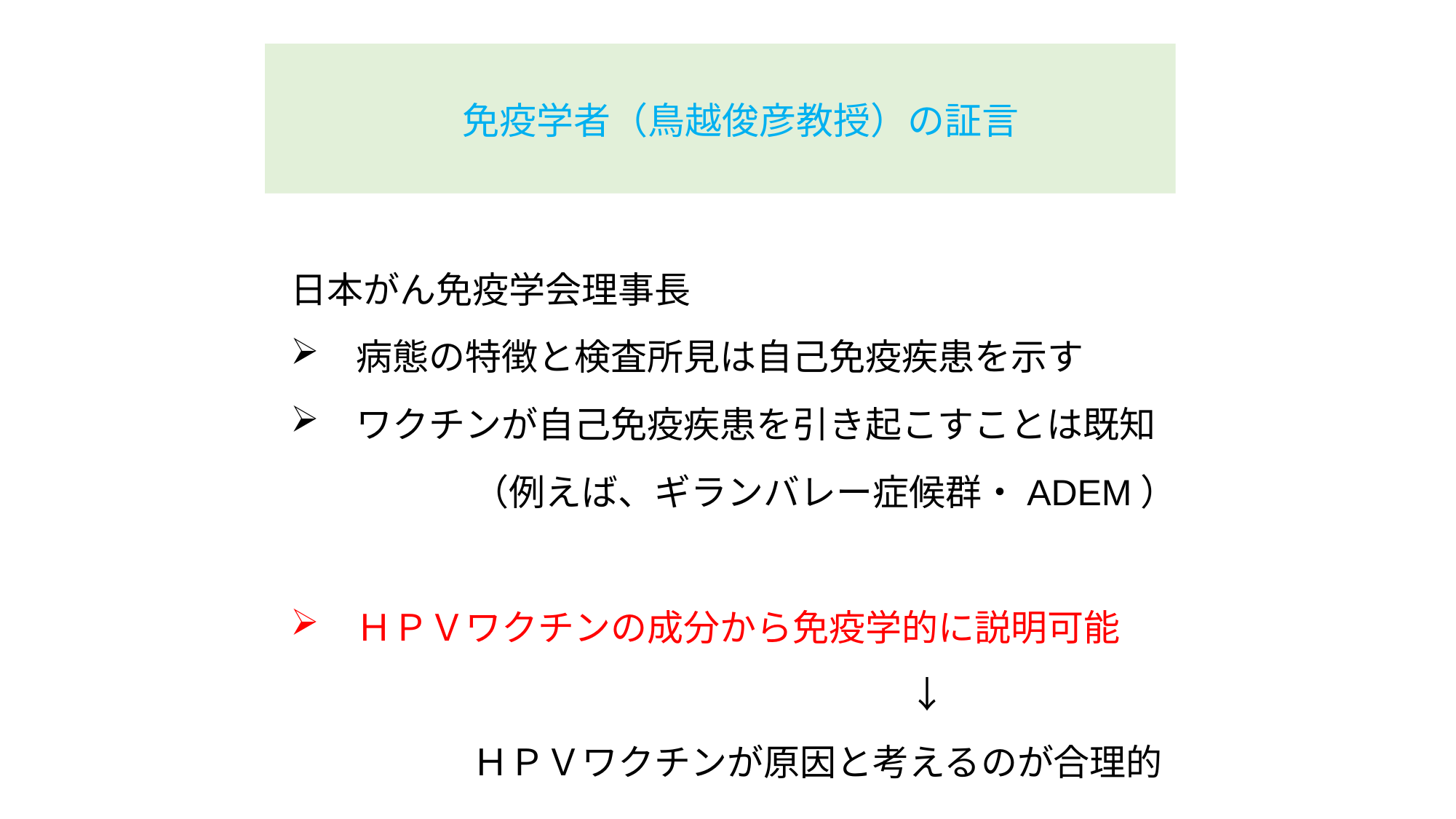

# 免疫学者（鳥越俊彦教授）の証言

日本がん免疫学会理事長
　病態の特徴と検査所見は自己免疫疾患を示す
　ワクチンが自己免疫疾患を引き起こすことは既知
　　　　　（例えば、ギランバレー症候群・ADEM）

　ＨＰＶワクチンの成分から免疫学的に説明可能
　　　　　　　　　　　　　　　　　↓
　　　　　ＨＰＶワクチンが原因と考えるのが合理的